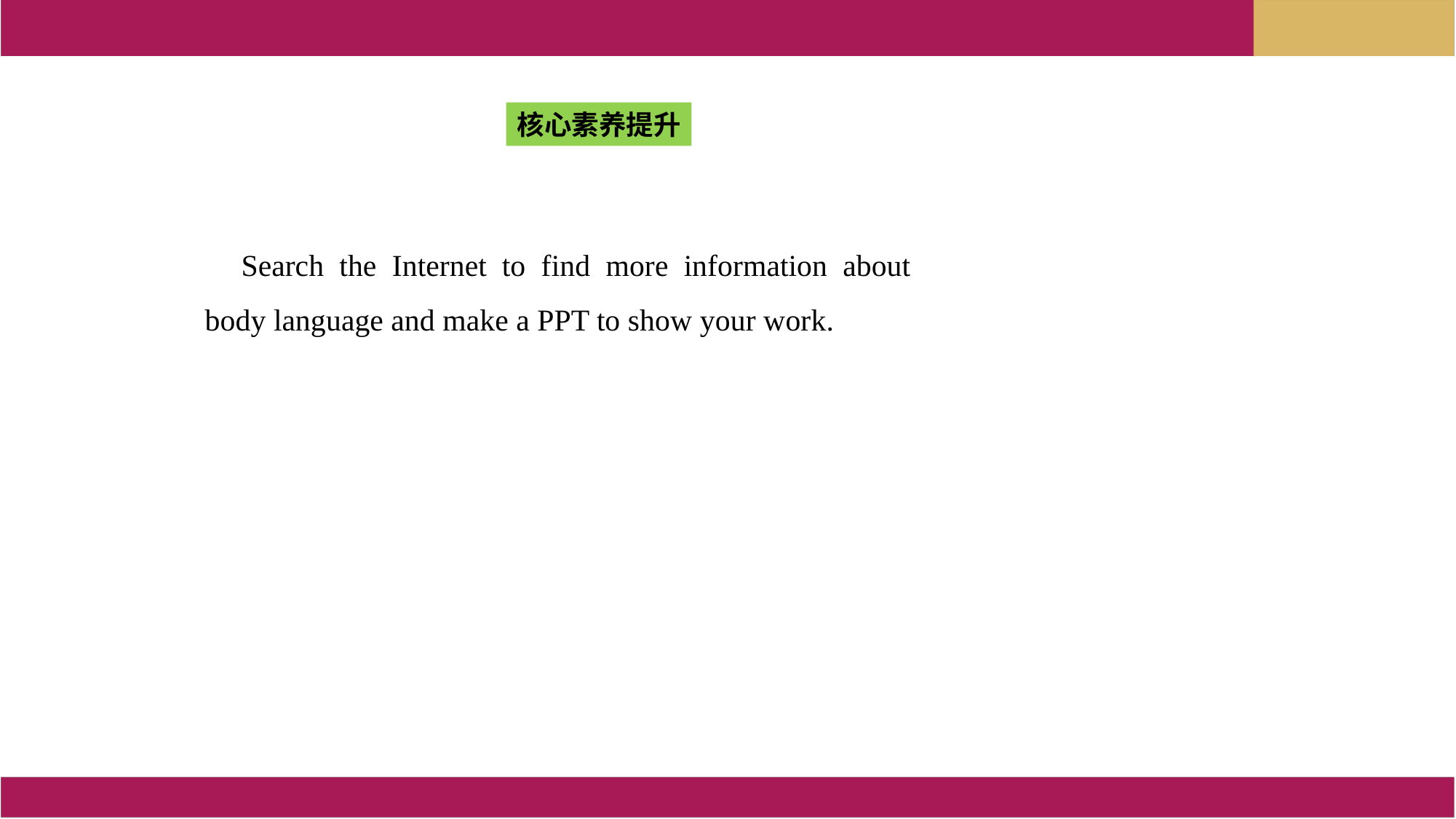

核心素养提升
Search the Internet to find more information about body language and make a PPT to show your work.